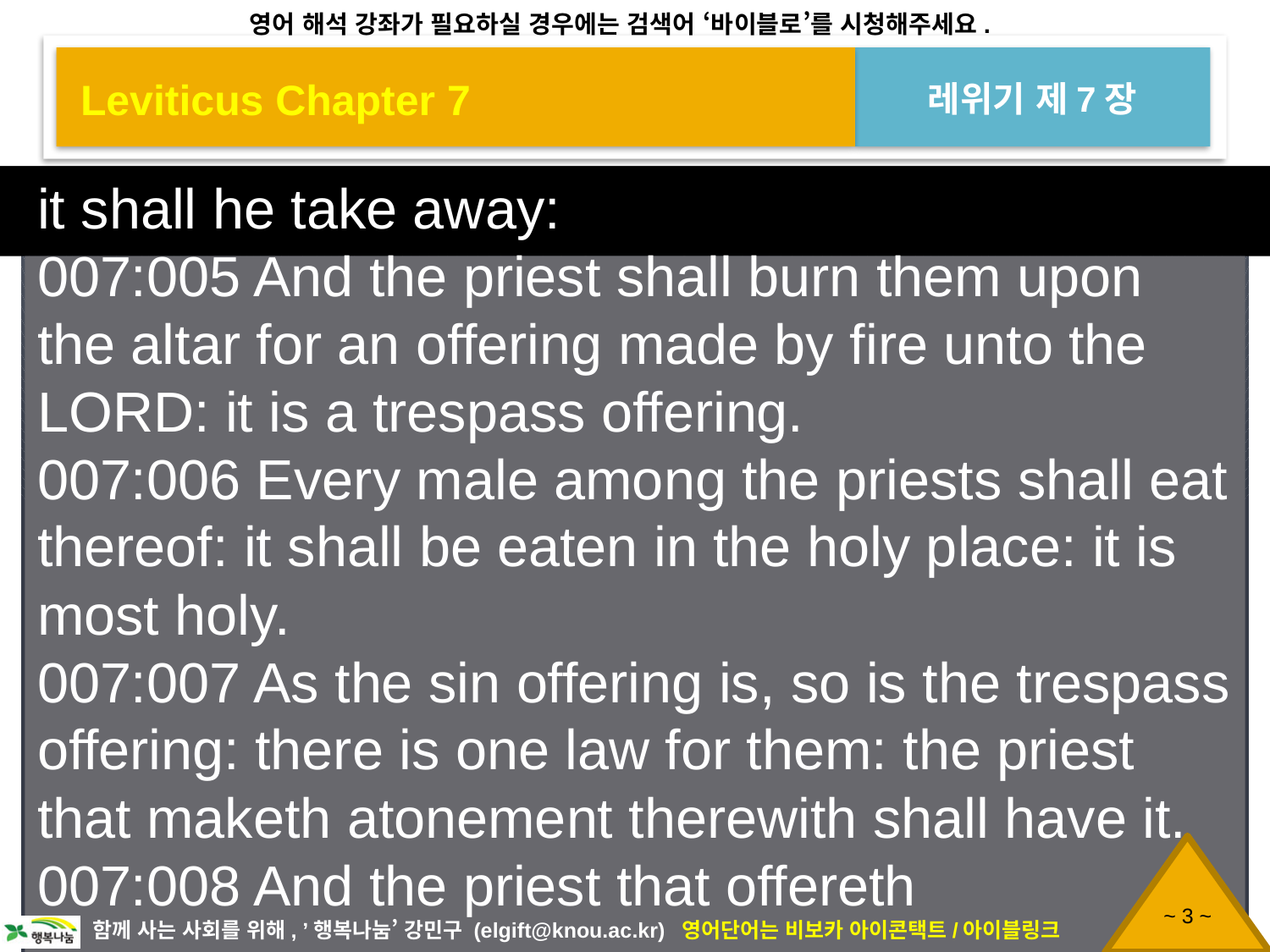

Leviticus Chapter 7
레위기 제7장
it shall he take away:
007:005 And the priest shall burn them upon the altar for an offering made by fire unto the LORD: it is a trespass offering.
007:006 Every male among the priests shall eat thereof: it shall be eaten in the holy place: it is most holy.
007:007 As the sin offering is, so is the trespass offering: there is one law for them: the priest that maketh atonement therewith shall have it.
007:008 And the priest that offereth